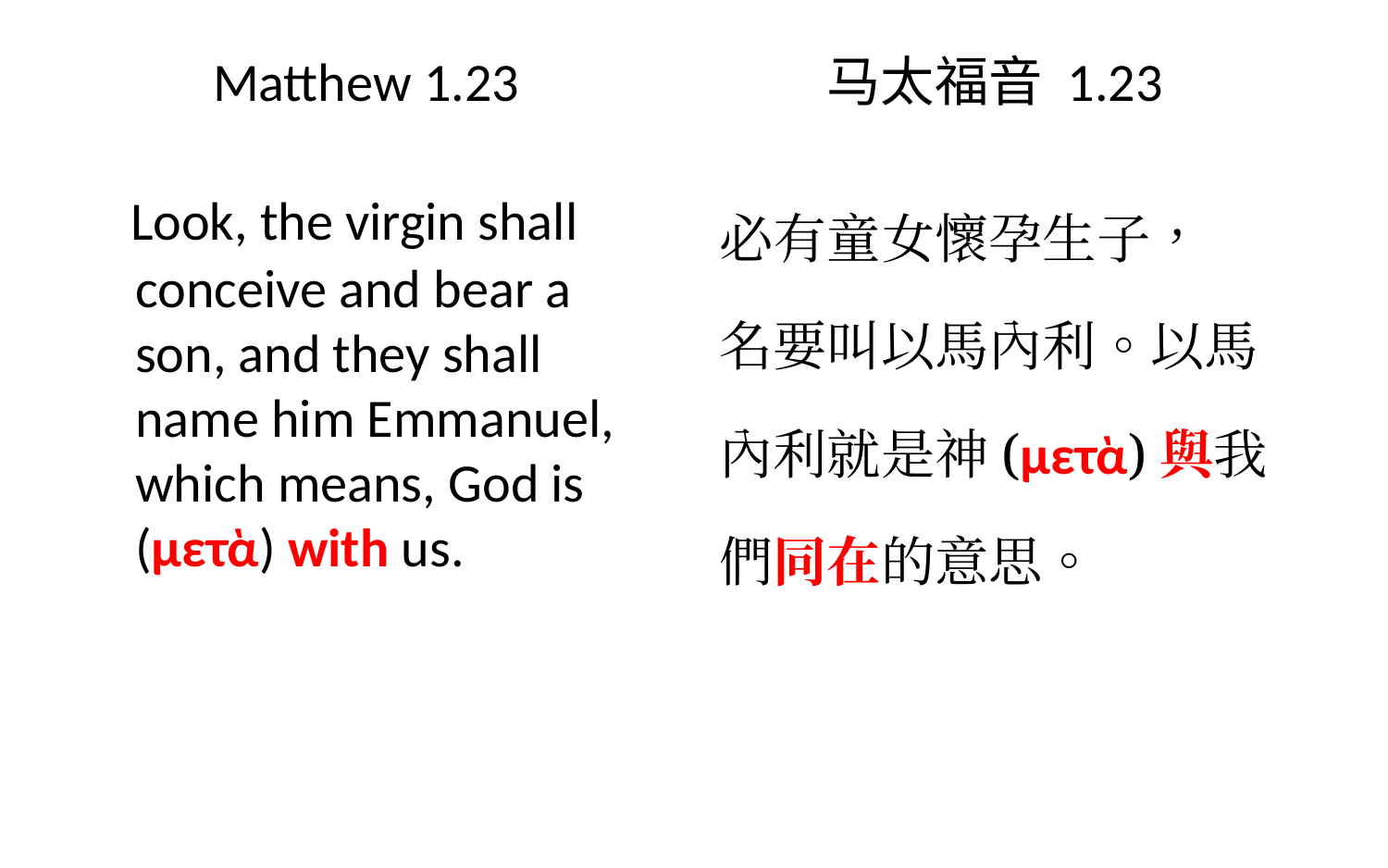

# Matthew 1.23                        马太福音 1.23
   Look, the virgin shall conceive and bear a son, and they shall name him Emmanuel, which means, God is (μετὰ) with us.

必有童女懷孕生子，
名要叫以馬內利。以馬
內利就是神(μετὰ)與我
們同在的意思。